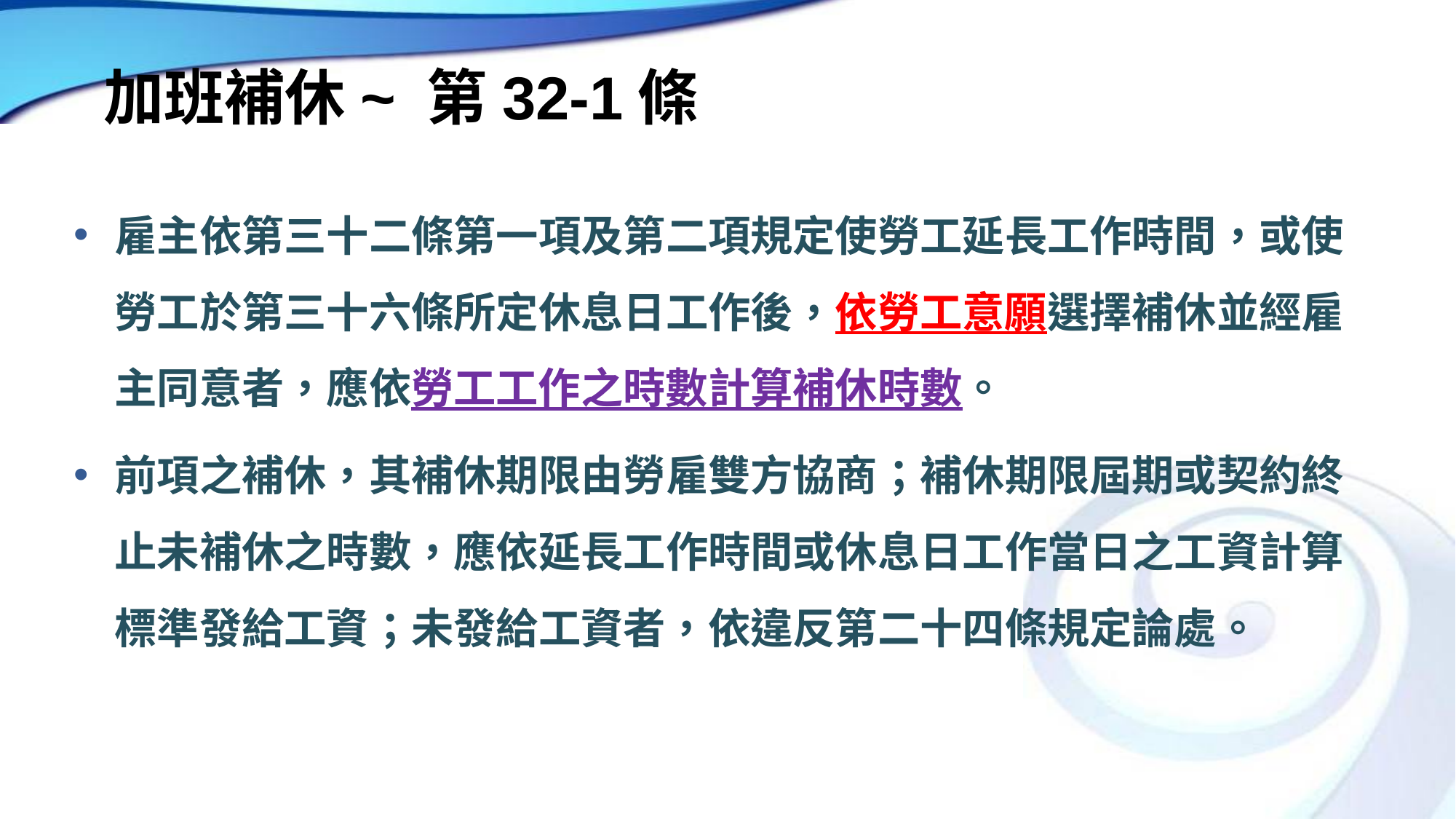

# 加班補休~ 第32-1條
雇主依第三十二條第一項及第二項規定使勞工延長工作時間，或使勞工於第三十六條所定休息日工作後，依勞工意願選擇補休並經雇主同意者，應依勞工工作之時數計算補休時數。
前項之補休，其補休期限由勞雇雙方協商；補休期限屆期或契約終止未補休之時數，應依延長工作時間或休息日工作當日之工資計算標準發給工資；未發給工資者，依違反第二十四條規定論處。